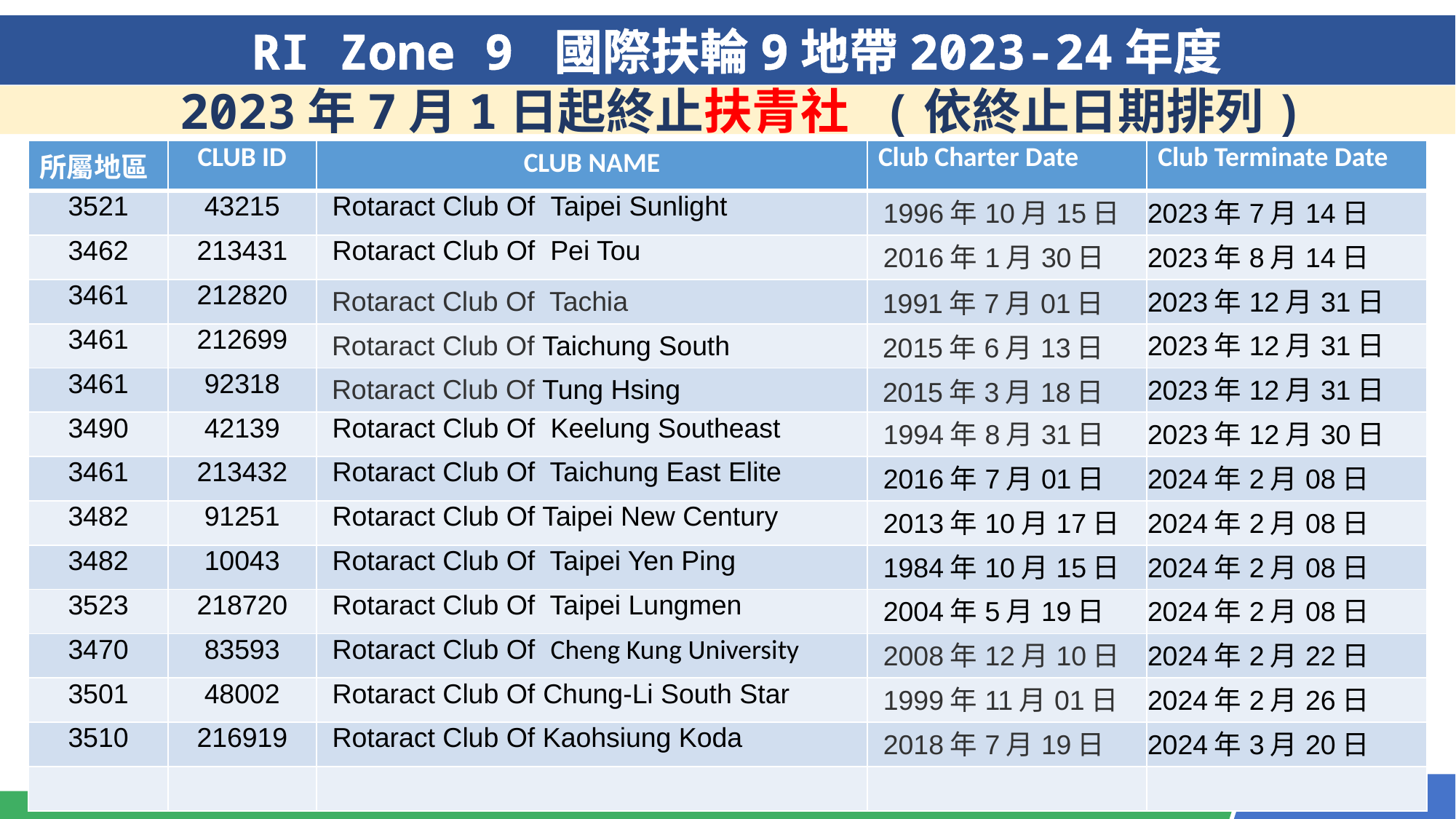

RI Zone 9 國際扶輪9地帶2023-24年度
 2023年7月1日起終止扶青社  (依終止日期排列)
| 所屬地區 | CLUB ID | CLUB NAME | Club Charter Date | Club Terminate Date |
| --- | --- | --- | --- | --- |
| 3521 | 43215 | Rotaract Club Of Taipei Sunlight | 1996年10月15日 | 2023年7月14日 |
| 3462 | 213431 | Rotaract Club Of Pei Tou | 2016年1月30日 | 2023年8月14日 |
| 3461 | 212820 | Rotaract Club Of Tachia | 1991年7月01日 | 2023年12月31日 |
| 3461 | 212699 | Rotaract Club Of Taichung South | 2015年6月13日 | 2023年12月31日 |
| 3461 | 92318 | Rotaract Club Of Tung Hsing | 2015年3月18日 | 2023年12月31日 |
| 3490 | 42139 | Rotaract Club Of Keelung Southeast | 1994年8月31日 | 2023年12月30日 |
| 3461 | 213432 | Rotaract Club Of Taichung East Elite | 2016年7月01日 | 2024年2月08日 |
| 3482 | 91251 | Rotaract Club Of Taipei New Century | 2013年10月17日 | 2024年2月08日 |
| 3482 | 10043 | Rotaract Club Of Taipei Yen Ping | 1984年10月15日 | 2024年2月08日 |
| 3523 | 218720 | Rotaract Club Of Taipei Lungmen | 2004年5月19日 | 2024年2月08日 |
| 3470 | 83593 | Rotaract Club Of Cheng Kung University | 2008年12月10日 | 2024年2月22日 |
| 3501 | 48002 | Rotaract Club Of Chung-Li South Star | 1999年11月01日 | 2024年2月26日 |
| 3510 | 216919 | Rotaract Club Of Kaohsiung Koda | 2018年7月19日 | 2024年3月20日 |
|  |  |  |  |  |